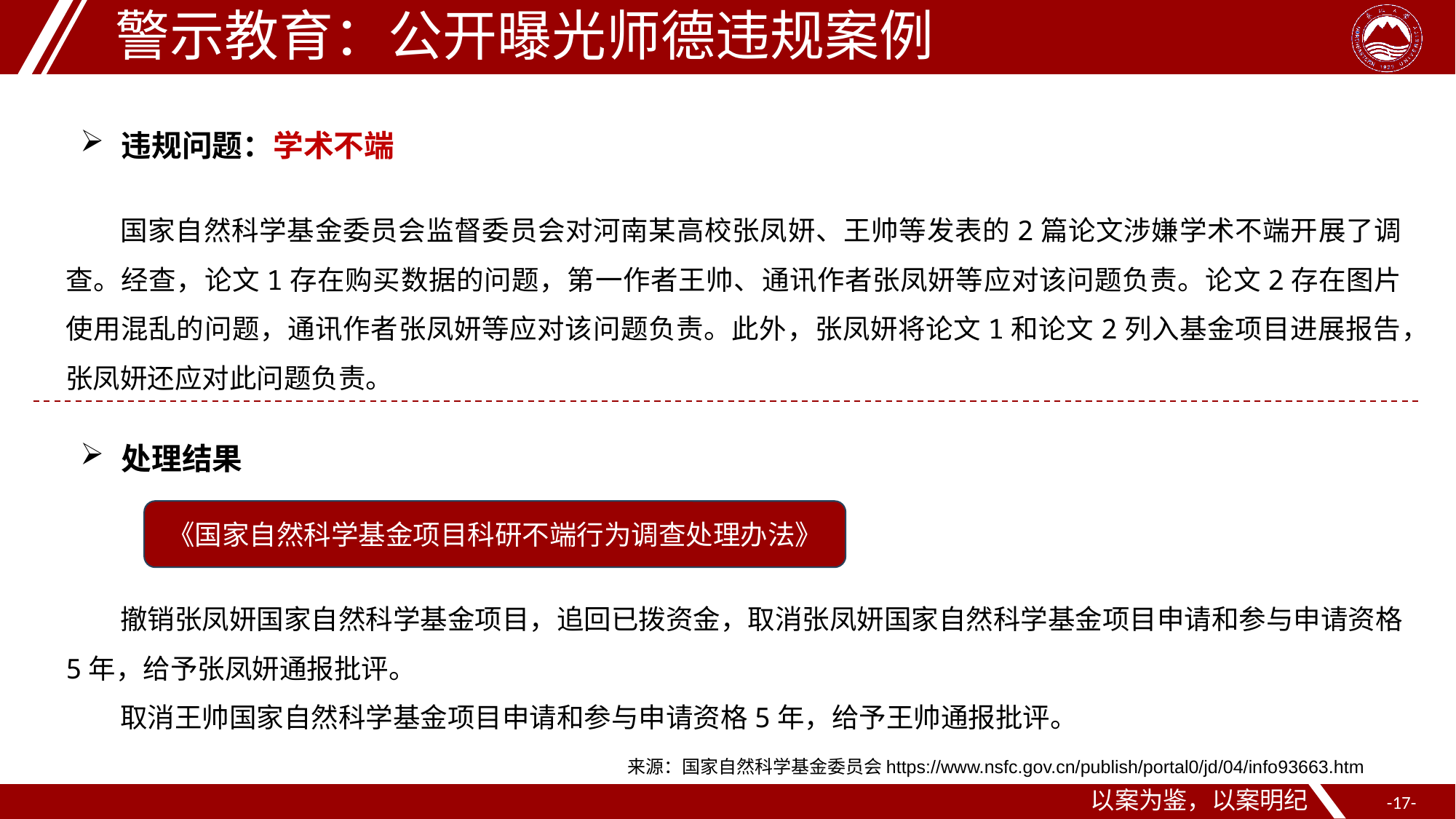

警示教育：公开曝光师德违规案例
违规问题：学术不端
国家自然科学基金委员会监督委员会对河南某高校张凤妍、王帅等发表的2篇论文涉嫌学术不端开展了调查。经查，论文1存在购买数据的问题，第一作者王帅、通讯作者张凤妍等应对该问题负责。论文2存在图片使用混乱的问题，通讯作者张凤妍等应对该问题负责。此外，张凤妍将论文1和论文2列入基金项目进展报告，张凤妍还应对此问题负责。
处理结果
《国家自然科学基金项目科研不端行为调查处理办法》
撤销张凤妍国家自然科学基金项目，追回已拨资金，取消张凤妍国家自然科学基金项目申请和参与申请资格5年，给予张凤妍通报批评。
取消王帅国家自然科学基金项目申请和参与申请资格5年，给予王帅通报批评。
来源：国家自然科学基金委员会https://www.nsfc.gov.cn/publish/portal0/jd/04/info93663.htm

以案为鉴，以案明纪
-17-